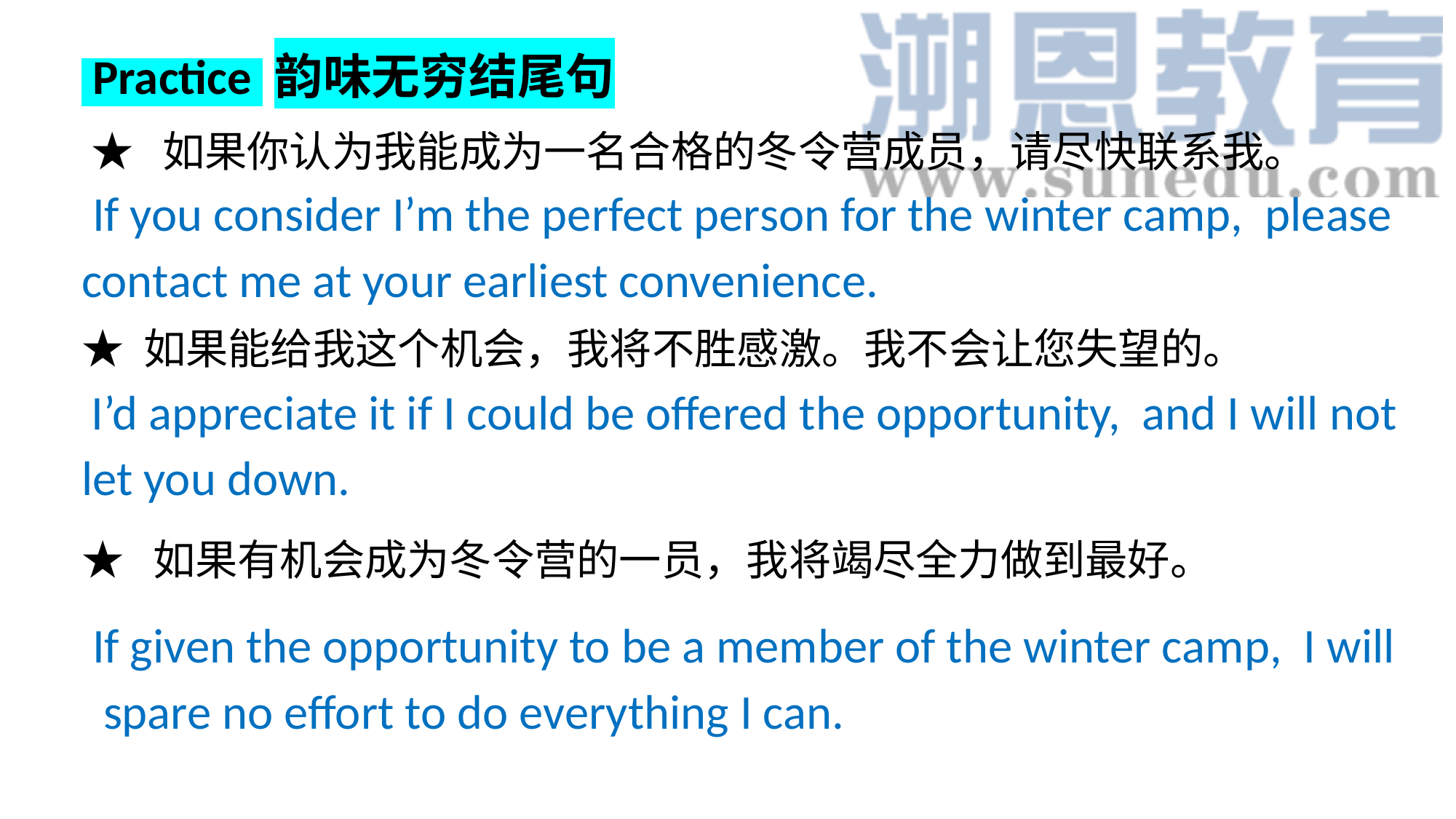

Practice 韵味无穷结尾句
 ★  如果你认为我能成为一名合格的冬令营成员，请尽快联系我。
 If you consider I’m the perfect person for the winter camp,  please contact me at your earliest convenience.
★ 如果能给我这个机会，我将不胜感激。我不会让您失望的。
 I’d appreciate it if I could be offered the opportunity,  and I will not let you down.

★  如果有机会成为冬令营的一员，我将竭尽全力做到最好。

。

 If given the opportunity to be a member of the winter camp,  I will
  spare no effort to do everything I can.